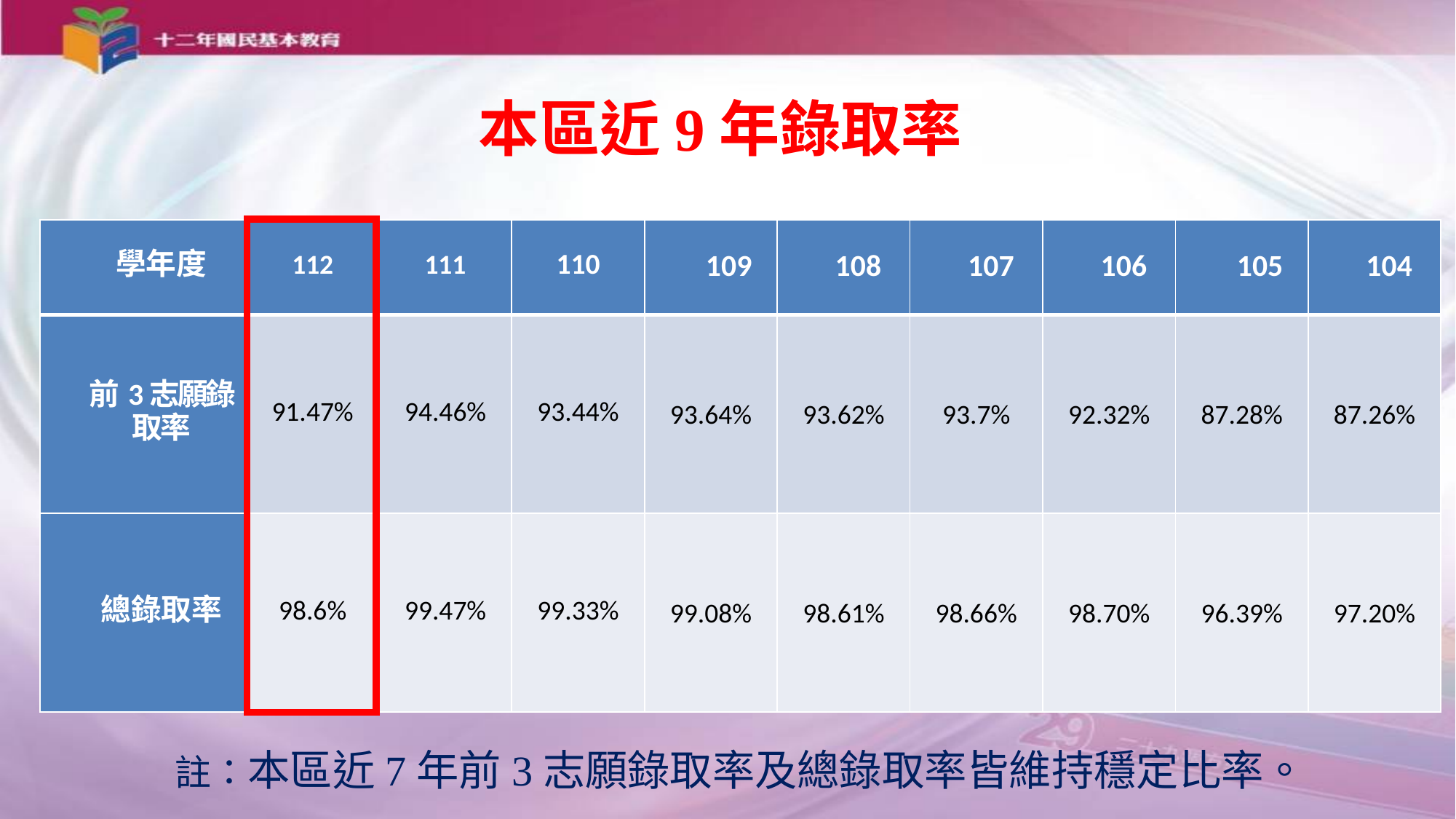

本區近9年錄取率

| 學年度 | 112 | 111 | 110 | 109 | 108 | 107 | 106 | 105 | 104 |
| --- | --- | --- | --- | --- | --- | --- | --- | --- | --- |
| 前3志願錄取率 | 91.47% | 94.46% | 93.44% | 93.64% | 93.62% | 93.7% | 92.32% | 87.28% | 87.26% |
| 總錄取率 | 98.6% | 99.47% | 99.33% | 99.08% | 98.61% | 98.66% | 98.70% | 96.39% | 97.20% |
註：本區近7年前3志願錄取率及總錄取率皆維持穩定比率。